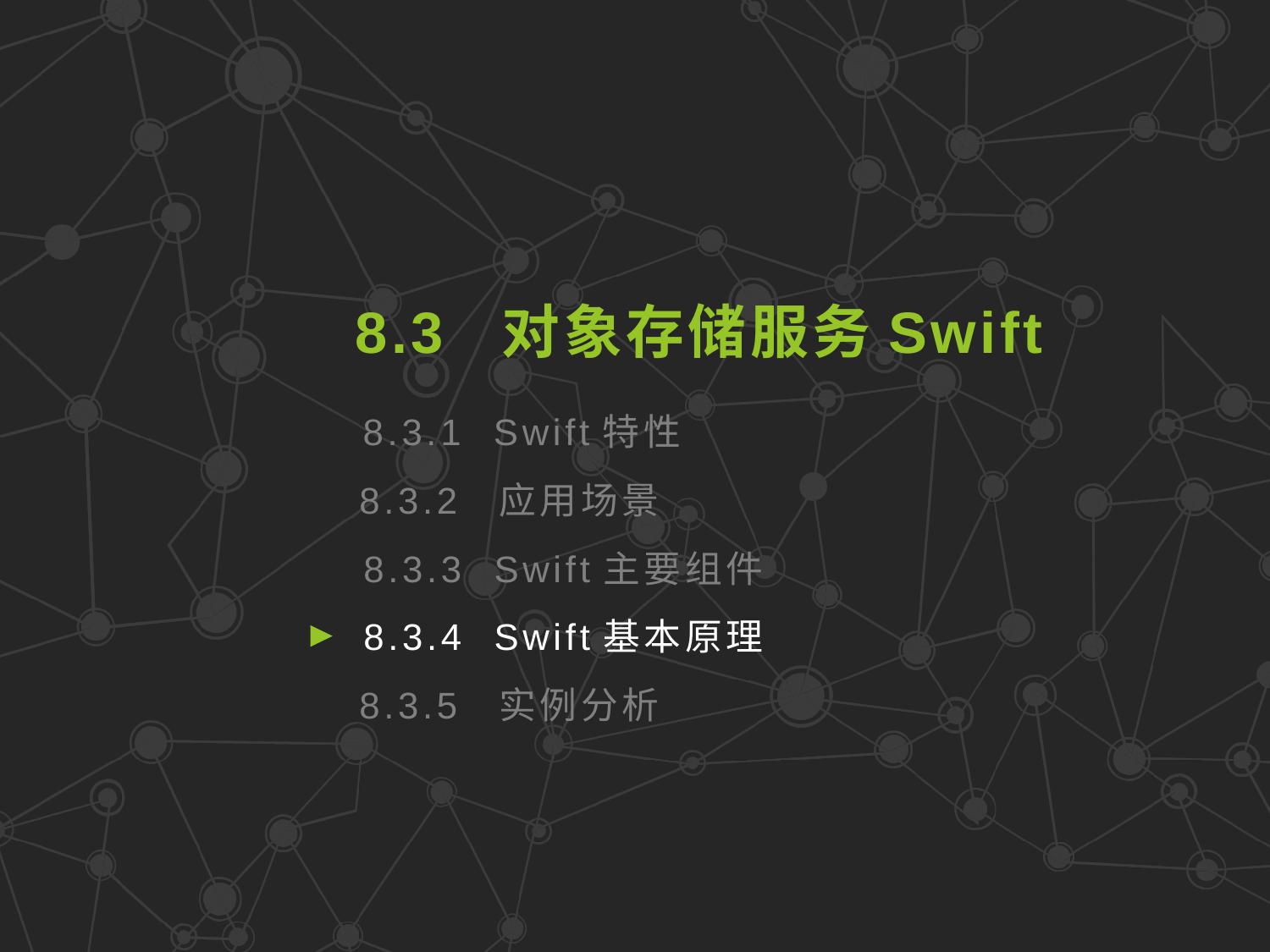

8.3  对象存储服务Swift
8.3.1  Swift特性
8.3.2  应用场景
8.3.3  Swift主要组件
8.3.4  Swift基本原理

8.3.5  实例分析